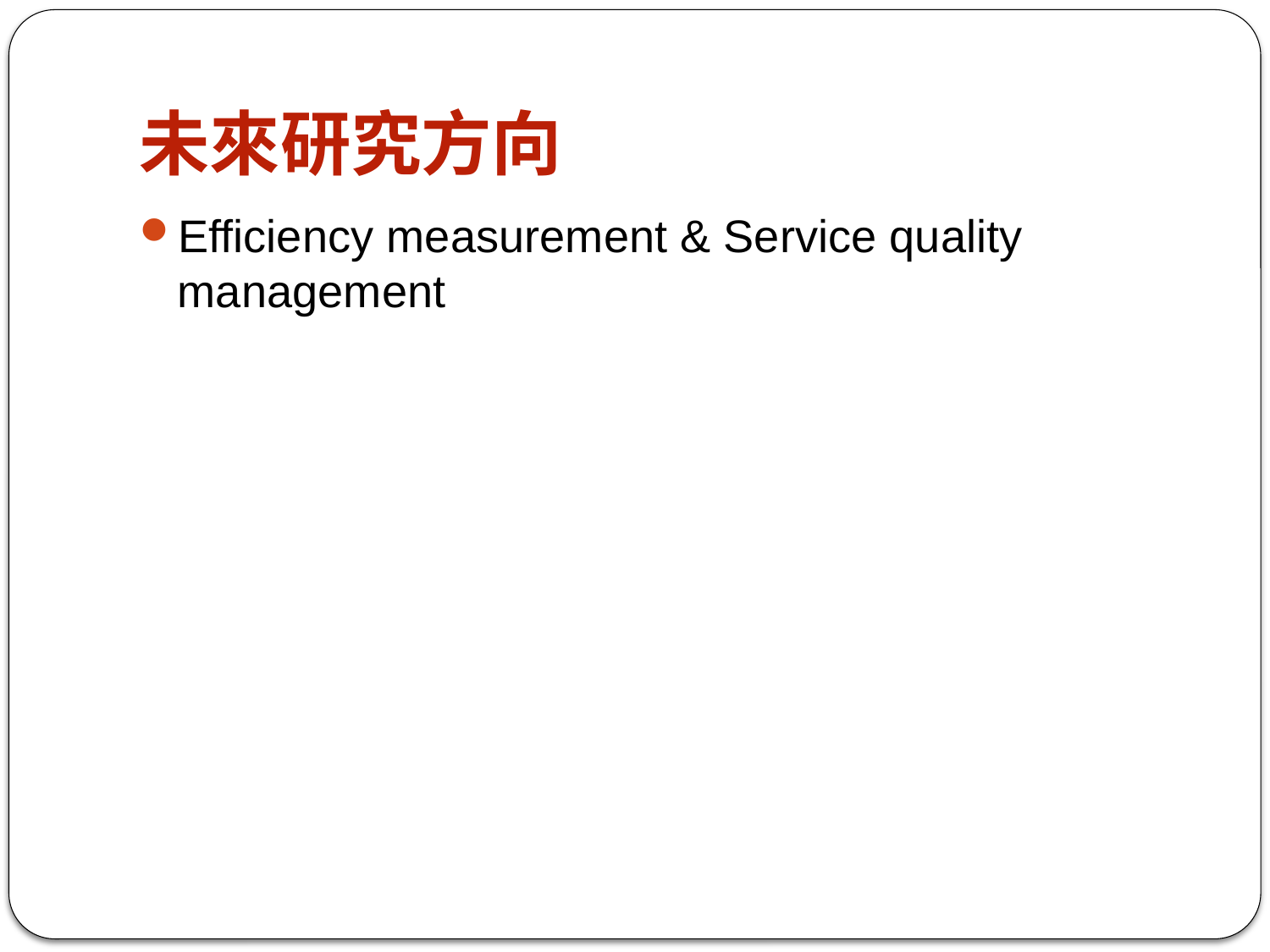

# 未來研究方向
Efficiency measurement & Service quality management